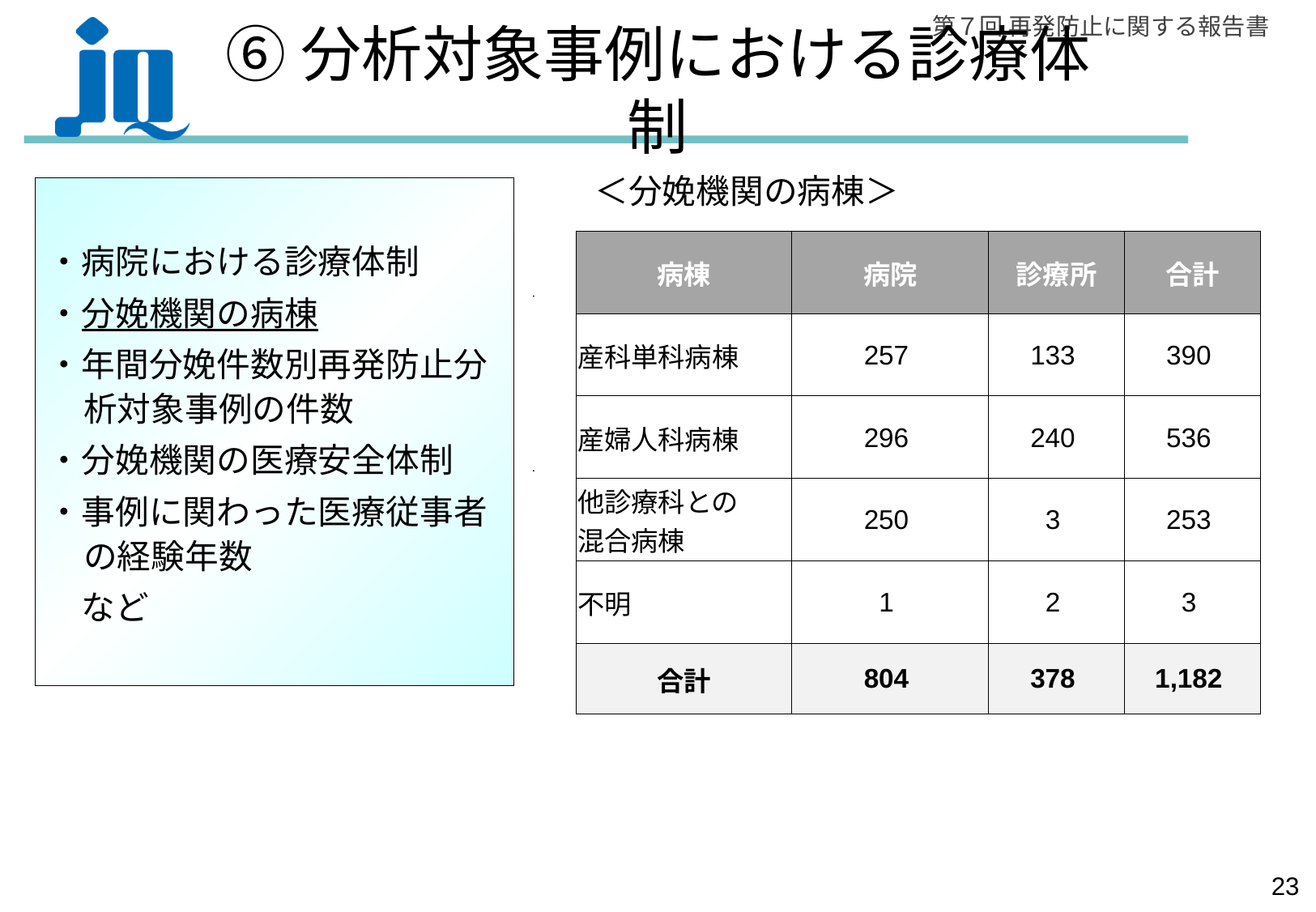

# ⑥分析対象事例における診療体制
＜分娩機関の病棟＞
・病院における診療体制
・分娩機関の病棟
・年間分娩件数別再発防止分析対象事例の件数
・分娩機関の医療安全体制
・事例に関わった医療従事者の経験年数
　など
職種
職種
| 病棟 | 病院 | 診療所 | 合計 |
| --- | --- | --- | --- |
| 産科単科病棟 | 257 | 133 | 390 |
| 産婦人科病棟 | 296 | 240 | 536 |
| 他診療科との 混合病棟 | 250 | 3 | 253 |
| 不明 | 1 | 2 | 3 |
| 合計 | 804 | 378 | 1,182 |
常勤
職員数
経験年数

経験年数
23